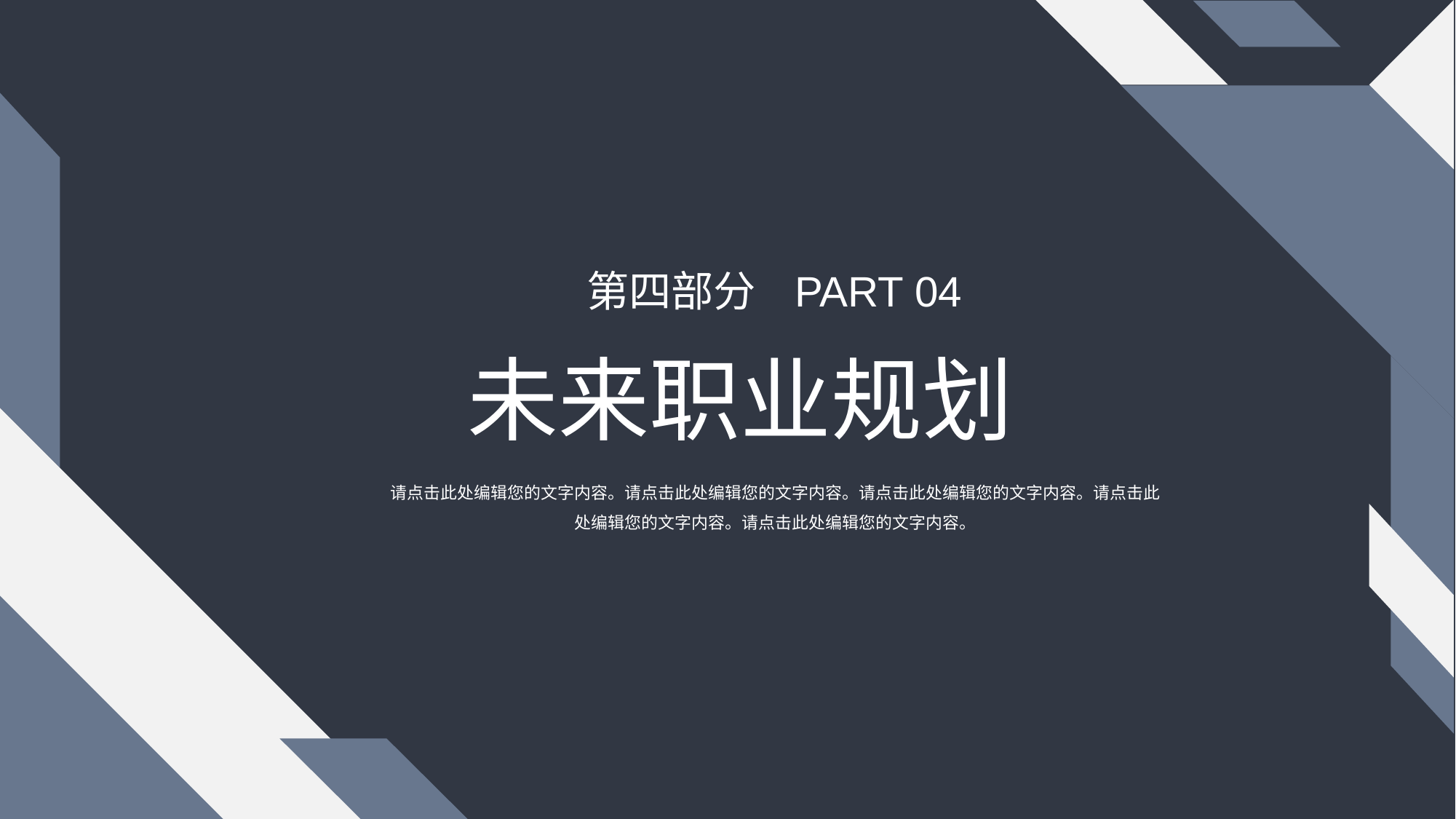

第四部分   PART 04
未来职业规划
请点击此处编辑您的文字内容。请点击此处编辑您的文字内容。请点击此处编辑您的文字内容。请点击此处编辑您的文字内容。请点击此处编辑您的文字内容。